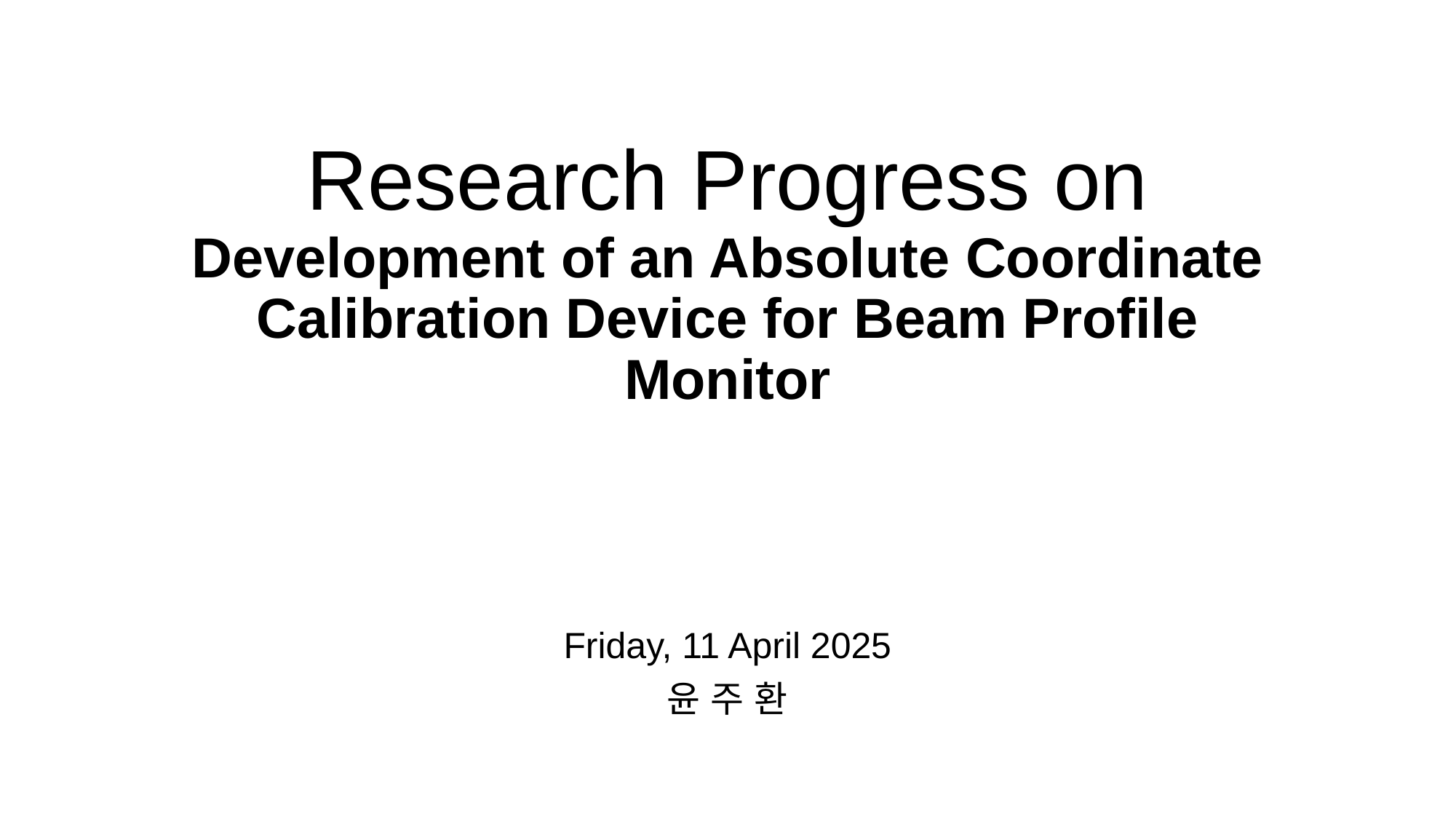

# Research Progress on Development of an Absolute Coordinate Calibration Device for Beam Profile Monitor
Friday, 11 April 2025
윤 주 환